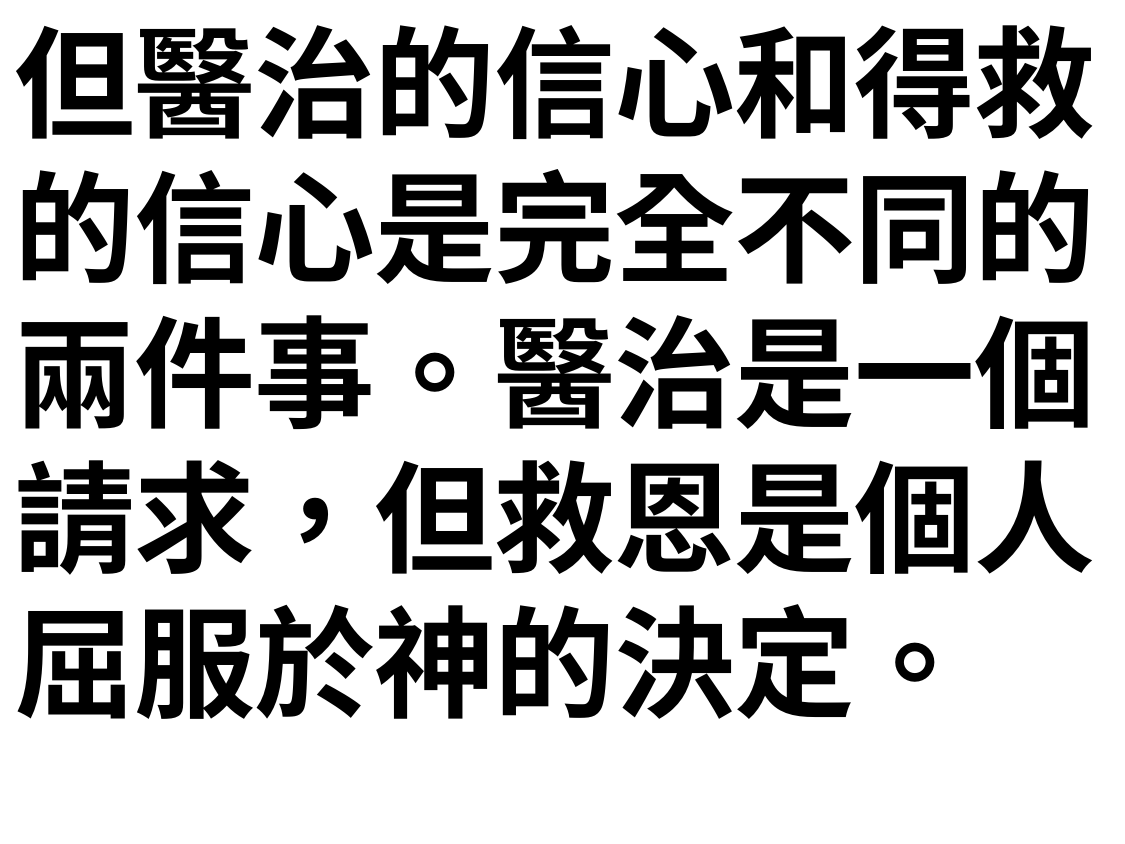

但醫治的信心和得救的信心是完全不同的兩件事。醫治是一個請求，但救恩是個人屈服於神的決定。